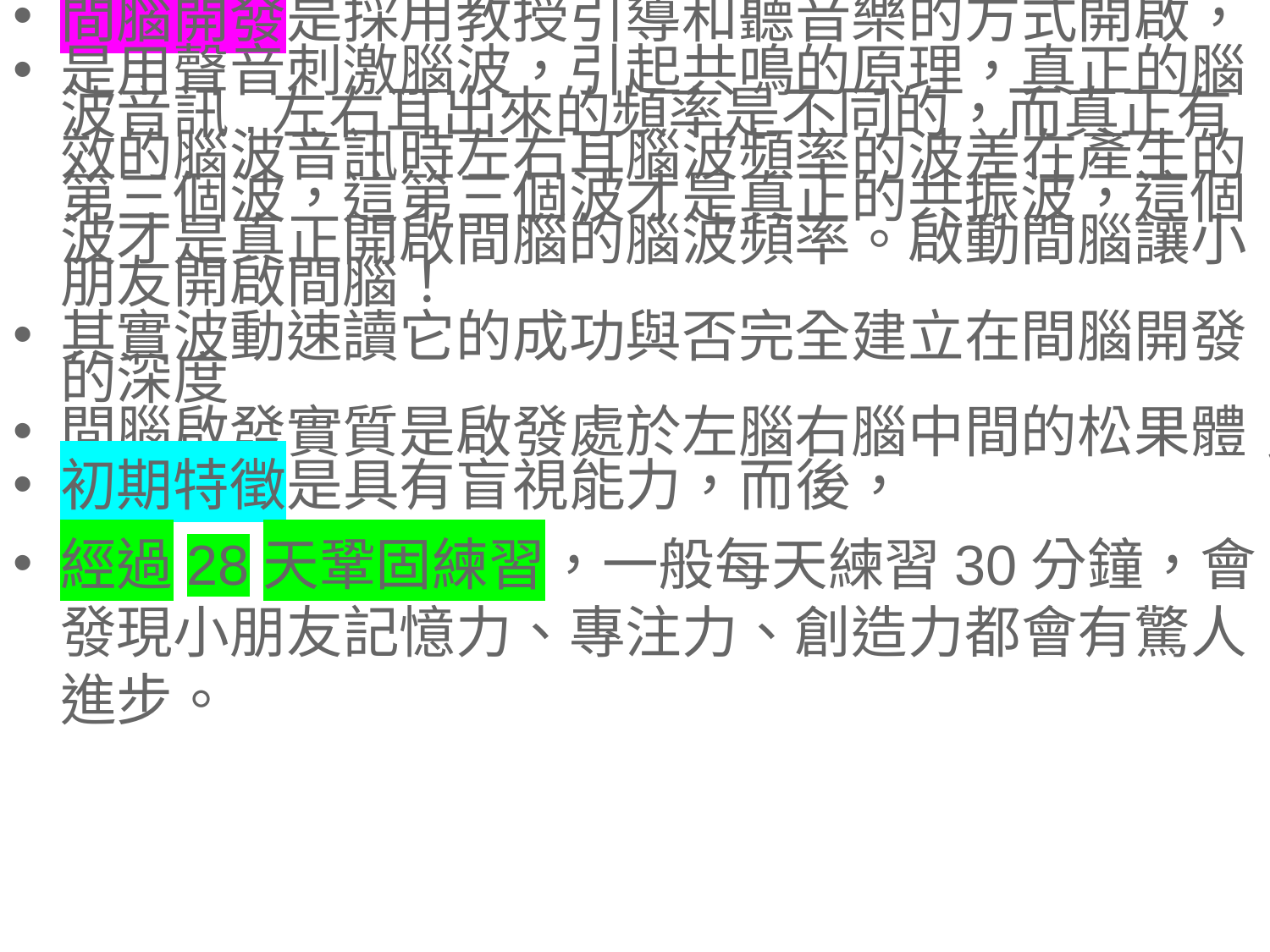

間腦開發是採用教授引導和聽音樂的方式開啟，
是用聲音刺激腦波，引起共鳴的原理，真正的腦波音訊,左右耳出來的頻率是不同的，而真正有效的腦波音訊時左右耳腦波頻率的波差在產生的第三個波，這第三個波才是真正的共振波，這個波才是真正開啟間腦的腦波頻率。啟動間腦讓小朋友開啟間腦！
其實波動速讀它的成功與否完全建立在間腦開發的深度
間腦啟發實質是啟發處於左腦右腦中間的松果體；
初期特徵是具有盲視能力，而後，
經過28天鞏固練習，一般每天練習30分鐘，會發現小朋友記憶力、專注力、創造力都會有驚人進步。